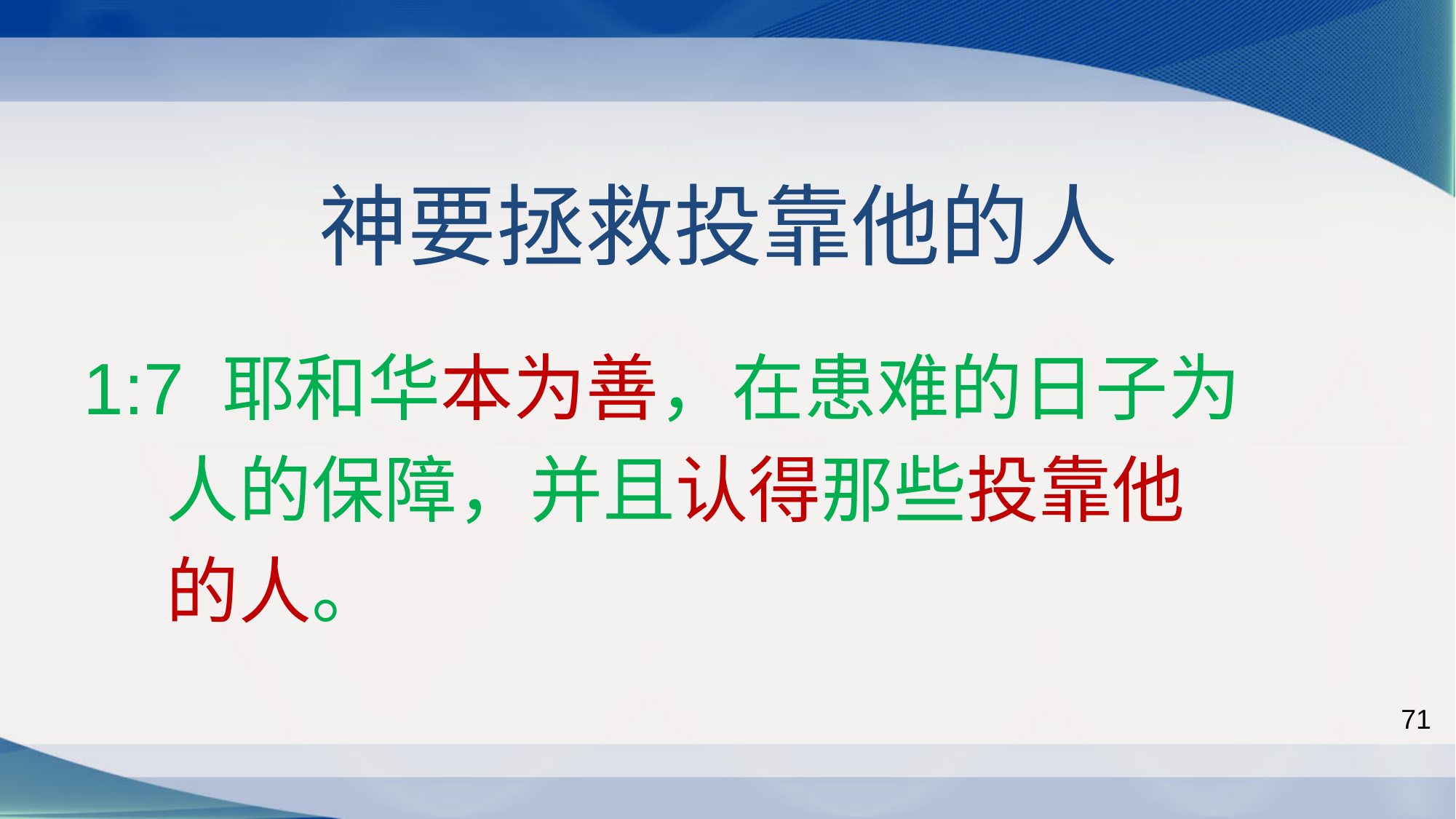

# 神要拯救投靠他的人
1:7 耶和华本为善，在患难的日子为
    人的保障，并且认得那些投靠他
    的人。
71